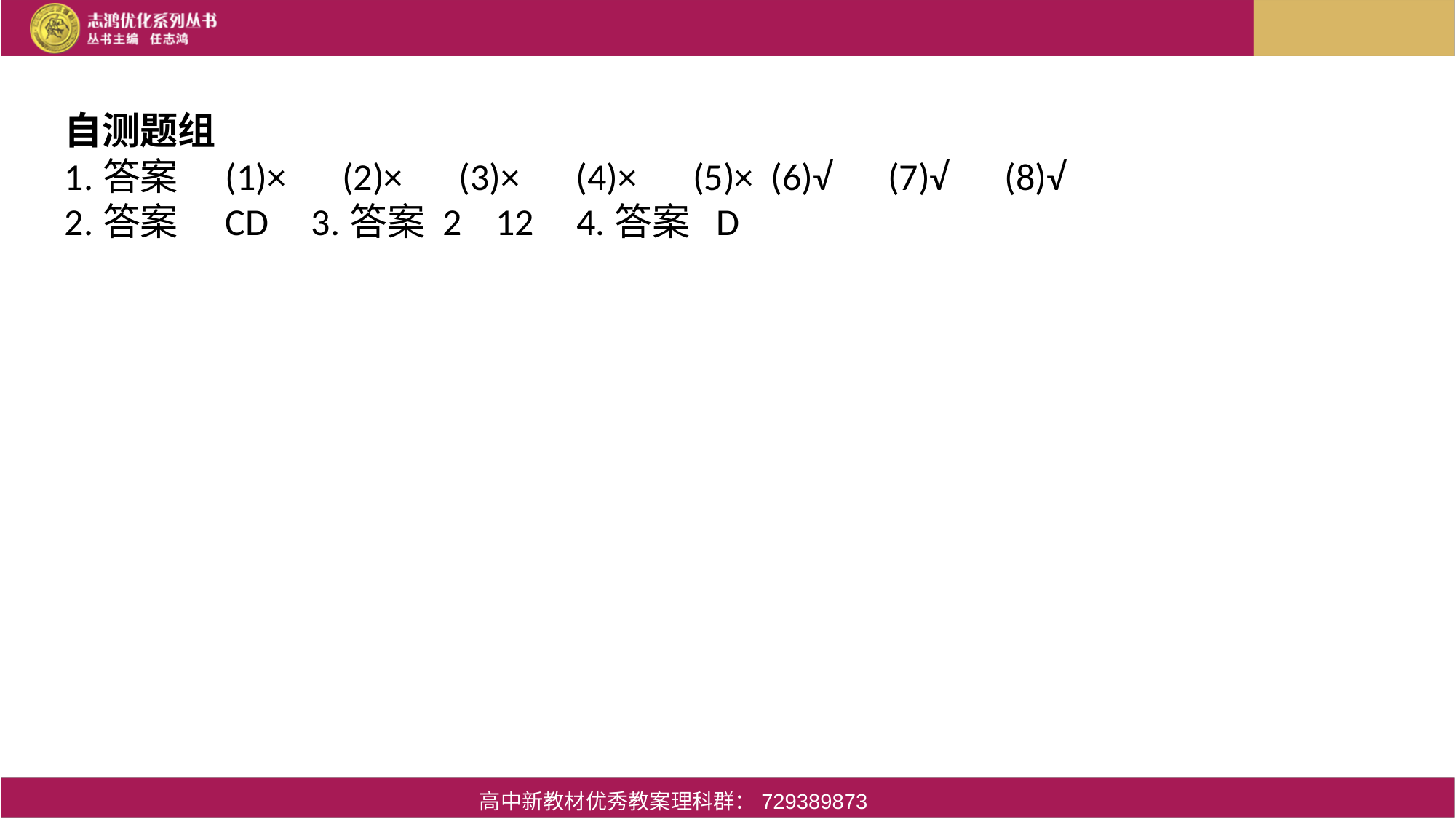

自测题组
1.答案　(1)×　(2)×　(3)×　(4)×　(5)×  (6)√　(7)√　(8)√
2.答案　CD     3.答案 2    12     4.答案  D